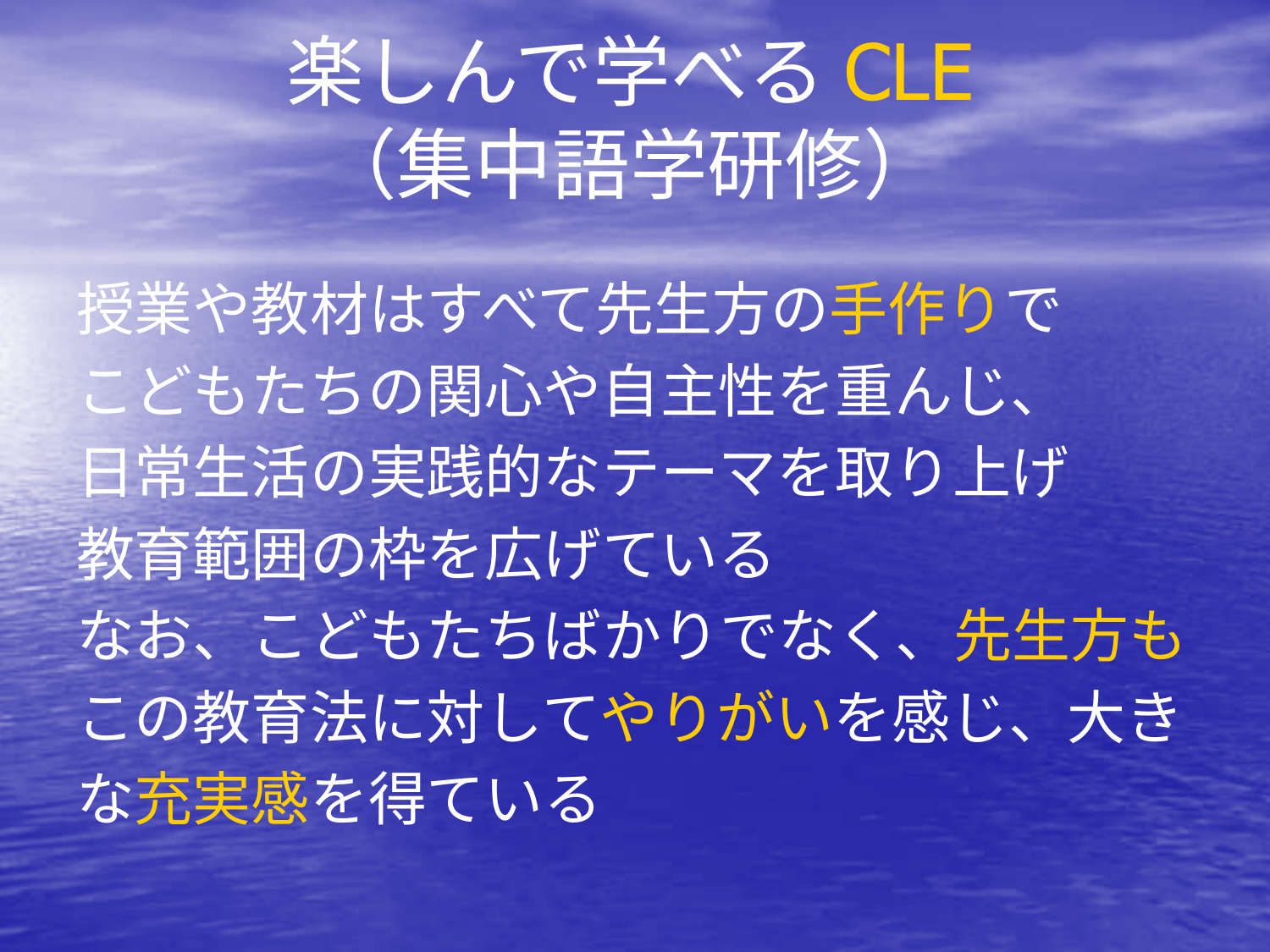

# 楽しんで学べるCLE （集中語学研修）
授業や教材はすべて先生方の手作りで
こどもたちの関心や自主性を重んじ、
日常生活の実践的なテーマを取り上げ
教育範囲の枠を広げている
なお、こどもたちばかりでなく、先生方も
この教育法に対してやりがいを感じ、大き
な充実感を得ている